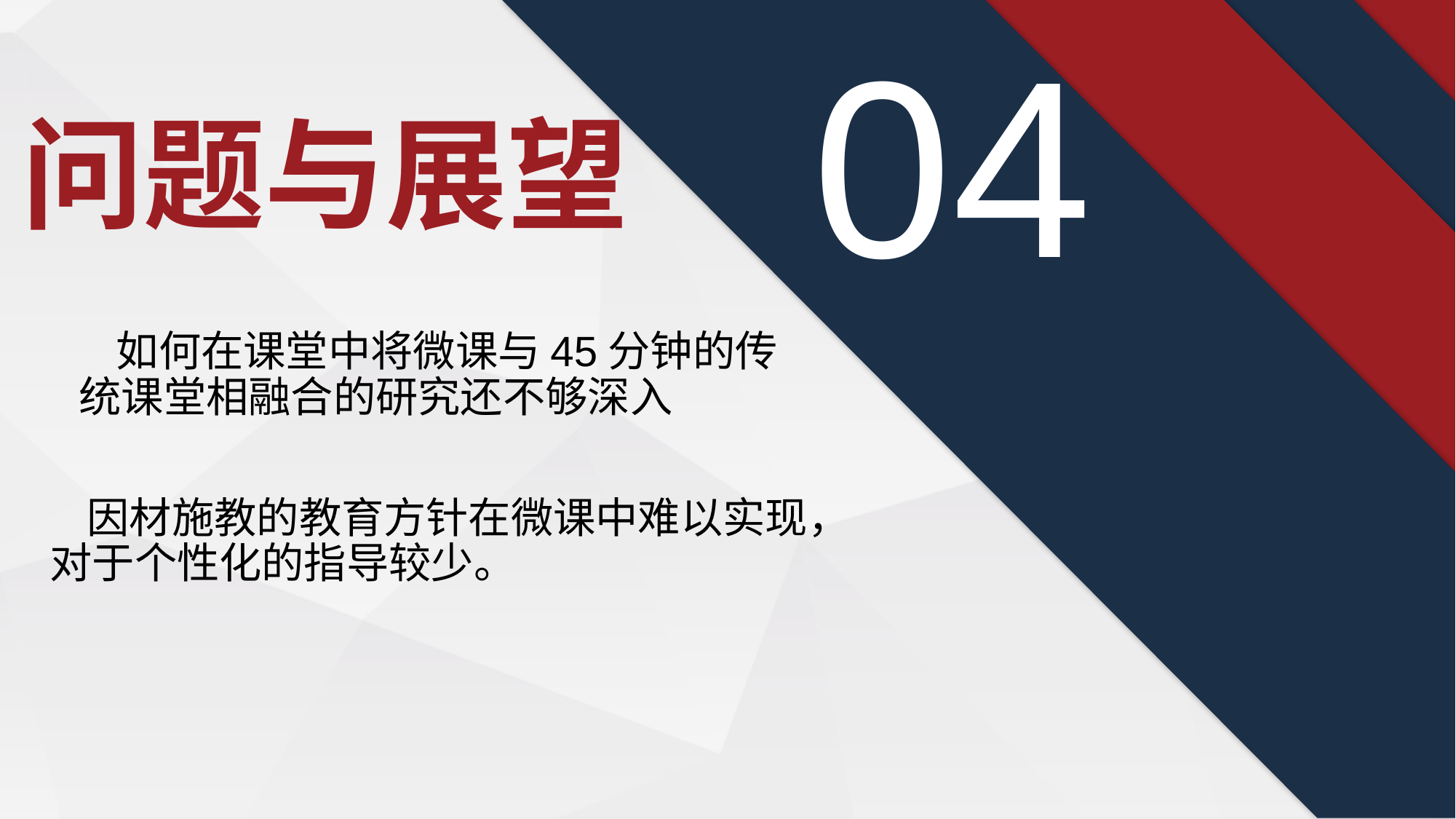

04

问题与展望
如何在课堂中将微课与45分钟的传统课堂相融合的研究还不够深入
因材施教的教育方针在微课中难以实现，对于个性化的指导较少。